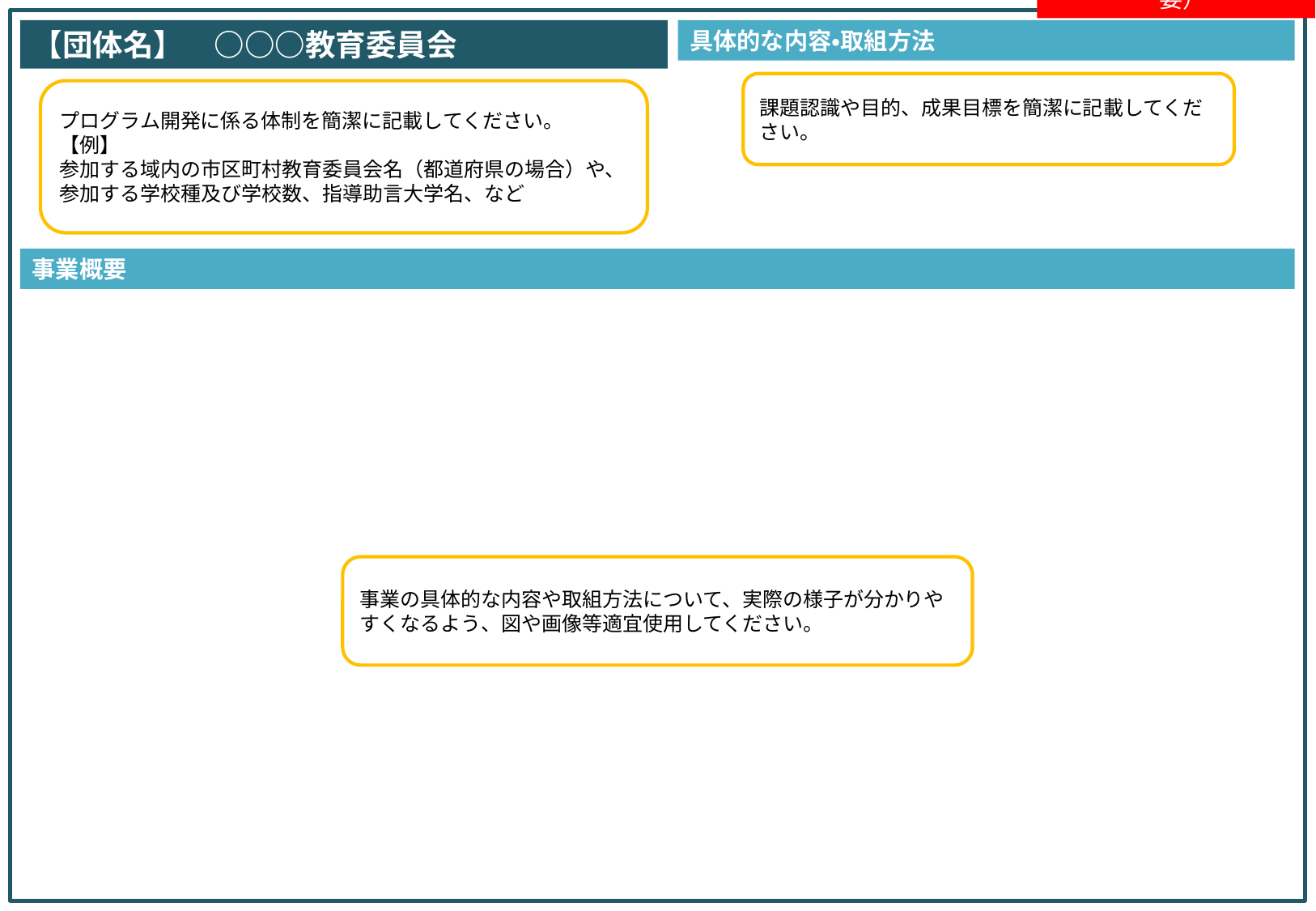

⇐ このテキストボックスは、印刷範囲外のままで構いません。
別紙様式２（事業の概要）

【団体名】　○○○教育委員会
具体的な内容・取組方法
課題認識や目的、成果目標を簡潔に記載してください。
プログラム開発に係る体制を簡潔に記載してください。
【例】
参加する域内の市区町村教育委員会名（都道府県の場合）や、参加する学校種及び学校数、指導助言大学名、など
⇐ 各項目の文字（フォント）は、ＭＳＰゴシック、１２ポイント以上で作成願います（図や画像内の文字を除く）。

⇐必ず１枚に収めてください。
事業概要
事業の具体的な内容や取組方法について、実際の様子が分かりやすくなるよう、図や画像等適宜使用してください。